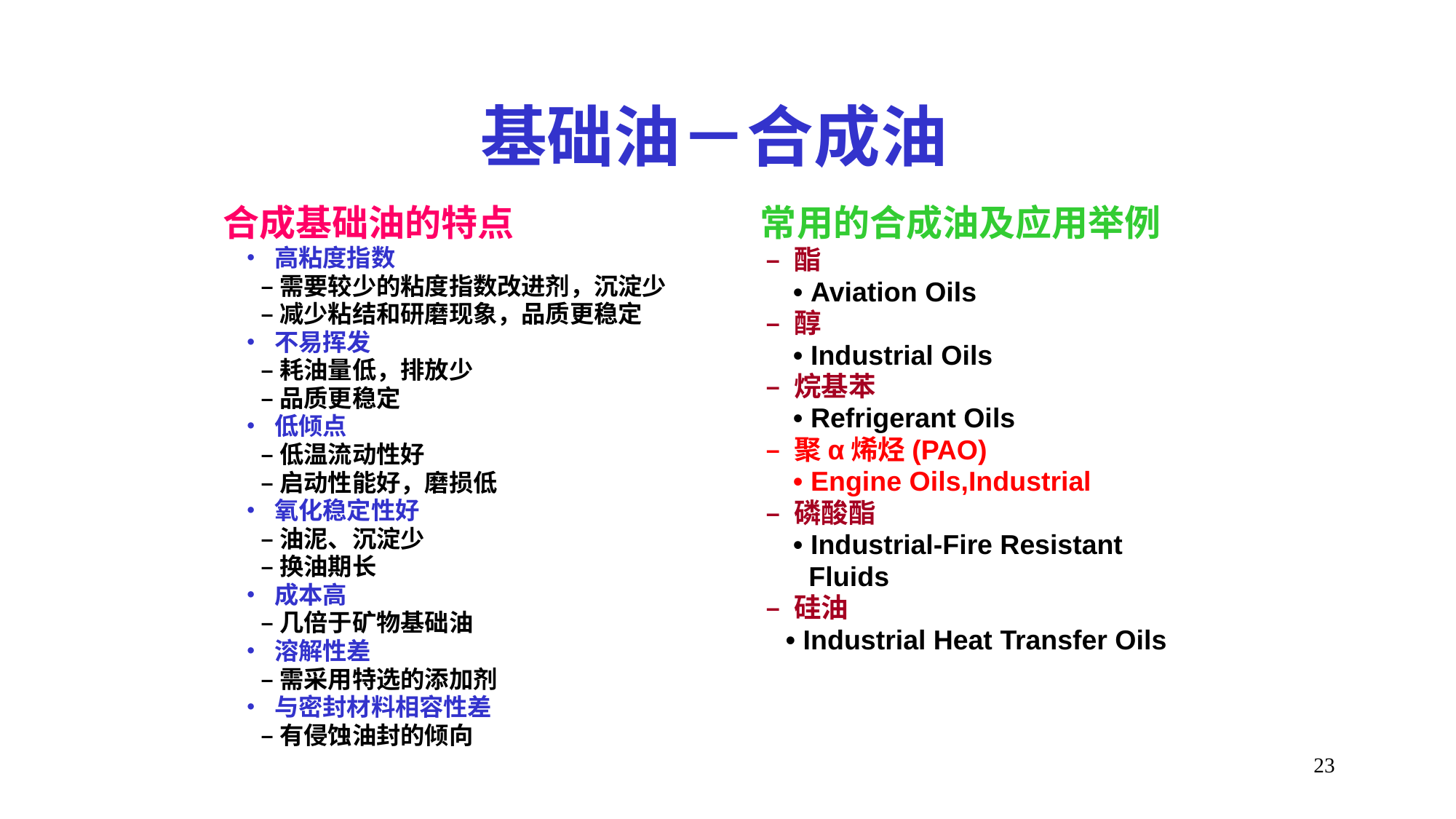

# 基础油－合成油
合成基础油的特点
   • 高粘度指数
       –需要较少的粘度指数改进剂，沉淀少
       –减少粘结和研磨现象，品质更稳定
   • 不易挥发
       –耗油量低，排放少
       –品质更稳定
   • 低倾点
       –低温流动性好
       –启动性能好，磨损低
   • 氧化稳定性好
       –油泥、沉淀少
       –换油期长
   • 成本高
       –几倍于矿物基础油
   • 溶解性差
       –需采用特选的添加剂
   • 与密封材料相容性差
       –有侵蚀油封的倾向

 常用的合成油及应用举例
   – 酯
      • Aviation Oils
   – 醇
      • Industrial Oils
   – 烷基苯
      • Refrigerant Oils
   – 聚α烯烃(PAO)
      • Engine Oils,Industrial
   – 磷酸酯
      • Industrial-Fire Resistant
        Fluids
   – 硅油
     • Industrial Heat Transfer Oils

23